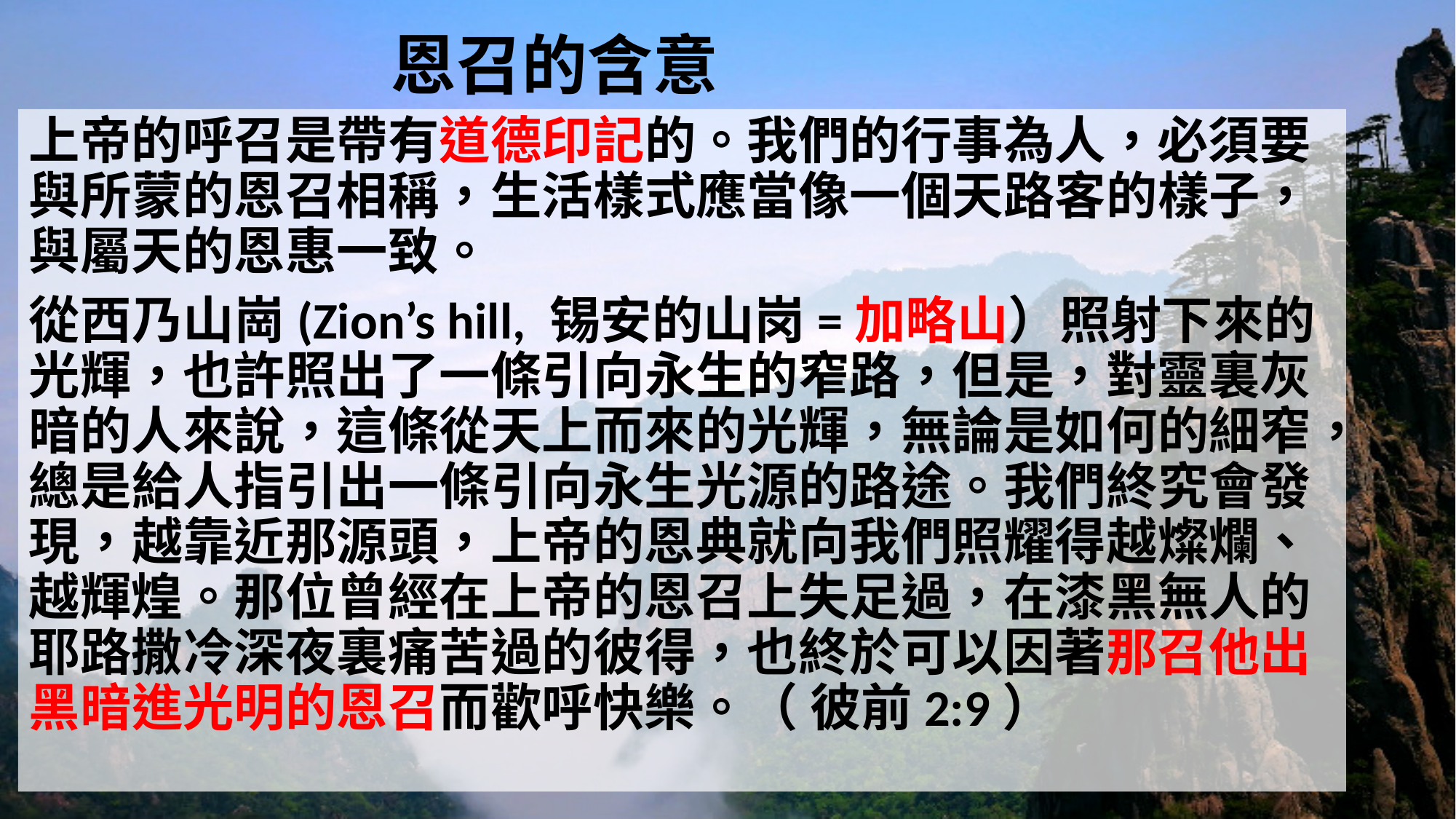

# 恩召的含意
上帝的呼召是帶有道德印記的。我們的行事為人，必須要與所蒙的恩召相稱，生活樣式應當像一個天路客的樣子，與屬天的恩惠一致。
從西乃山崗(Zion’s hill, 锡安的山岗=加略山）照射下來的光輝，也許照出了一條引向永生的窄路，但是，對靈裏灰暗的人來說，這條從天上而來的光輝，無論是如何的細窄，總是給人指引出一條引向永生光源的路途。我們終究會發現，越靠近那源頭，上帝的恩典就向我們照耀得越燦爛、越輝煌。那位曾經在上帝的恩召上失足過，在漆黑無人的耶路撒冷深夜裏痛苦過的彼得，也終於可以因著那召他出黑暗進光明的恩召而歡呼快樂。（ 彼前2:9）